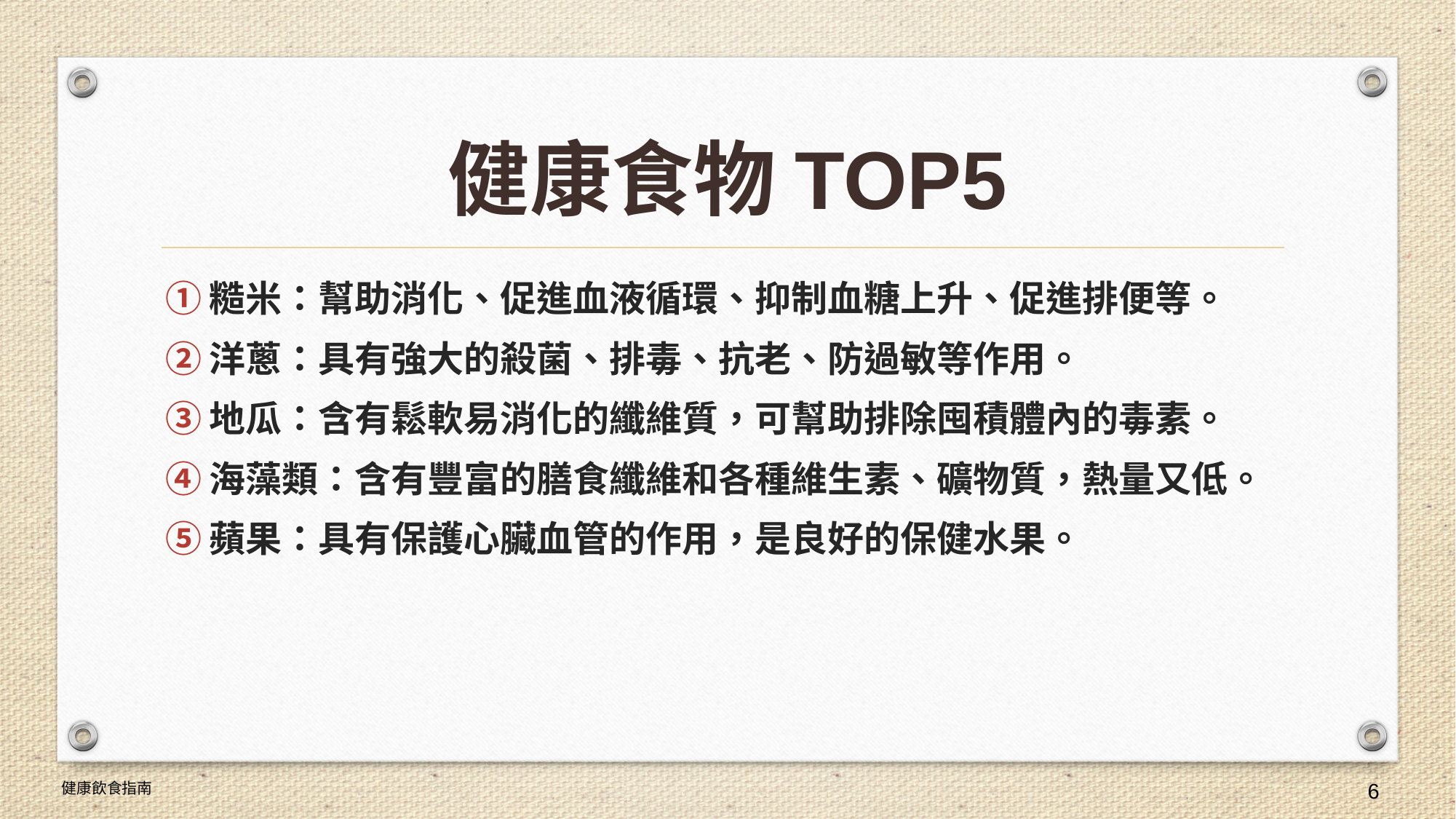

# 健康食物TOP5
糙米：幫助消化、促進血液循環、抑制血糖上升、促進排便等。
洋蔥：具有強大的殺菌、排毒、抗老、防過敏等作用。
地瓜：含有鬆軟易消化的纖維質，可幫助排除囤積體內的毒素。
海藻類：含有豐富的膳食纖維和各種維生素、礦物質，熱量又低。
蘋果：具有保護心臟血管的作用，是良好的保健水果。
健康飲食指南
6